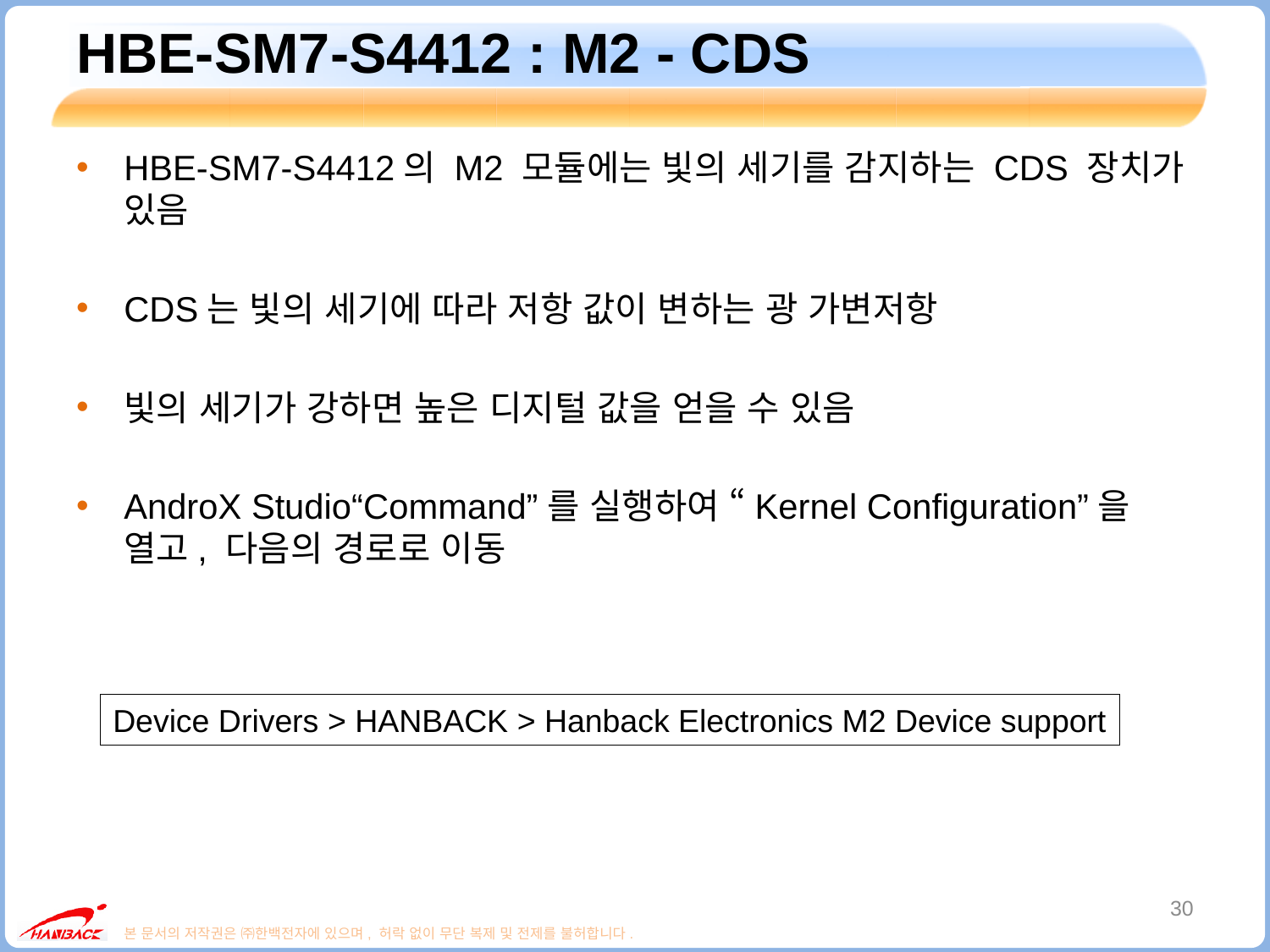

# HBE-SM7-S4412 : M2 - CDS
HBE-SM7-S4412의 M2 모듈에는 빛의 세기를 감지하는 CDS 장치가 있음

CDS는 빛의 세기에 따라 저항 값이 변하는 광 가변저항

빛의 세기가 강하면 높은 디지털 값을 얻을 수 있음

AndroX Studio“Command”를 실행하여 “Kernel Configuration”을 열고, 다음의 경로로 이동
Device Drivers > HANBACK > Hanback Electronics M2 Device support
30